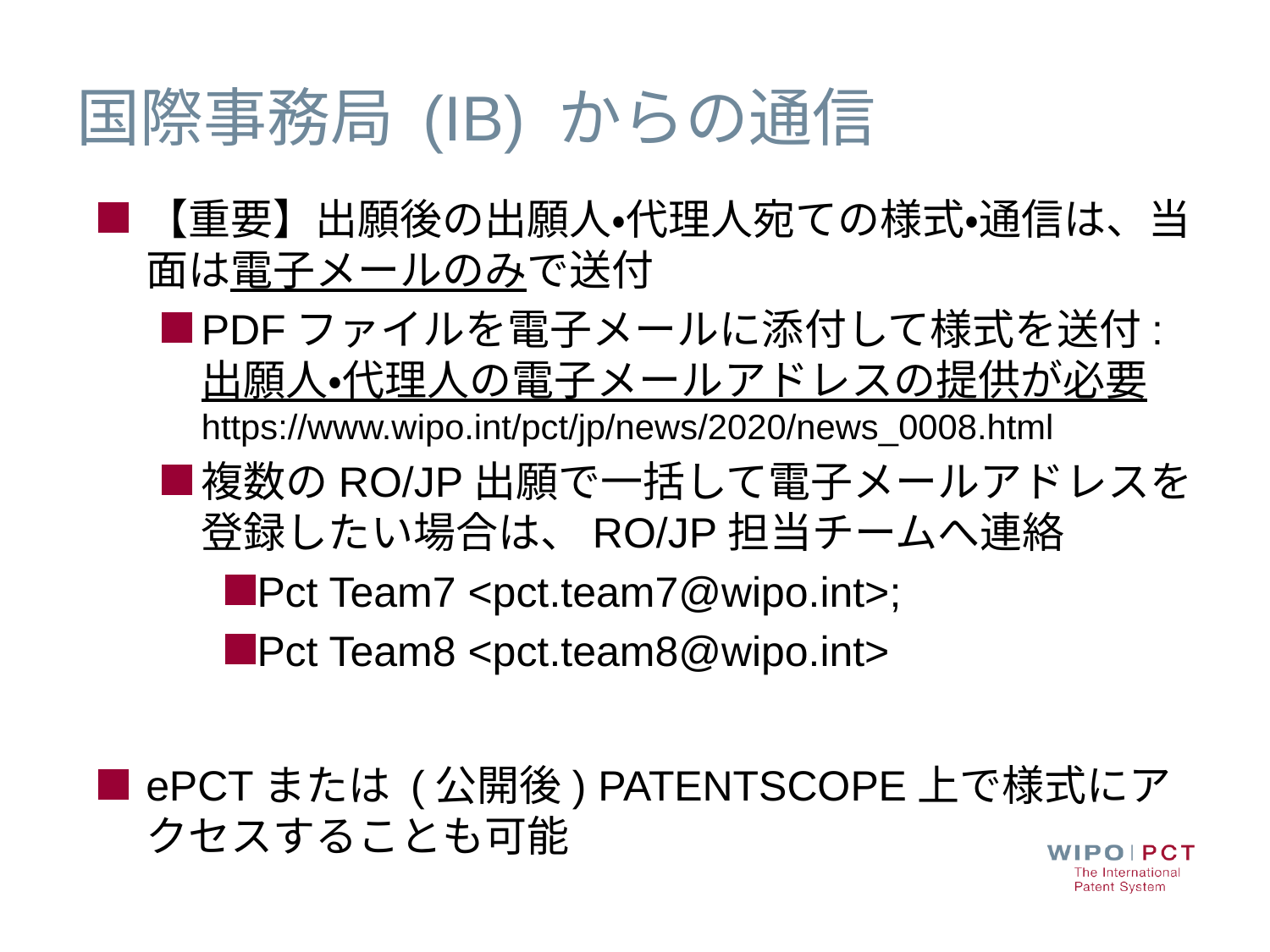

# 国際事務局 (IB) からの通信
【重要】出願後の出願人・代理人宛ての様式・通信は、当面は電子メールのみで送付
PDFファイルを電子メールに添付して様式を送付: 出願人・代理人の電子メールアドレスの提供が必要https://www.wipo.int/pct/jp/news/2020/news_0008.html
複数のRO/JP出願で一括して電子メールアドレスを登録したい場合は、RO/JP担当チームへ連絡
Pct Team7 <pct.team7@wipo.int>;
Pct Team8 <pct.team8@wipo.int>

ePCTまたは (公開後) PATENTSCOPE上で様式にアクセスすることも可能